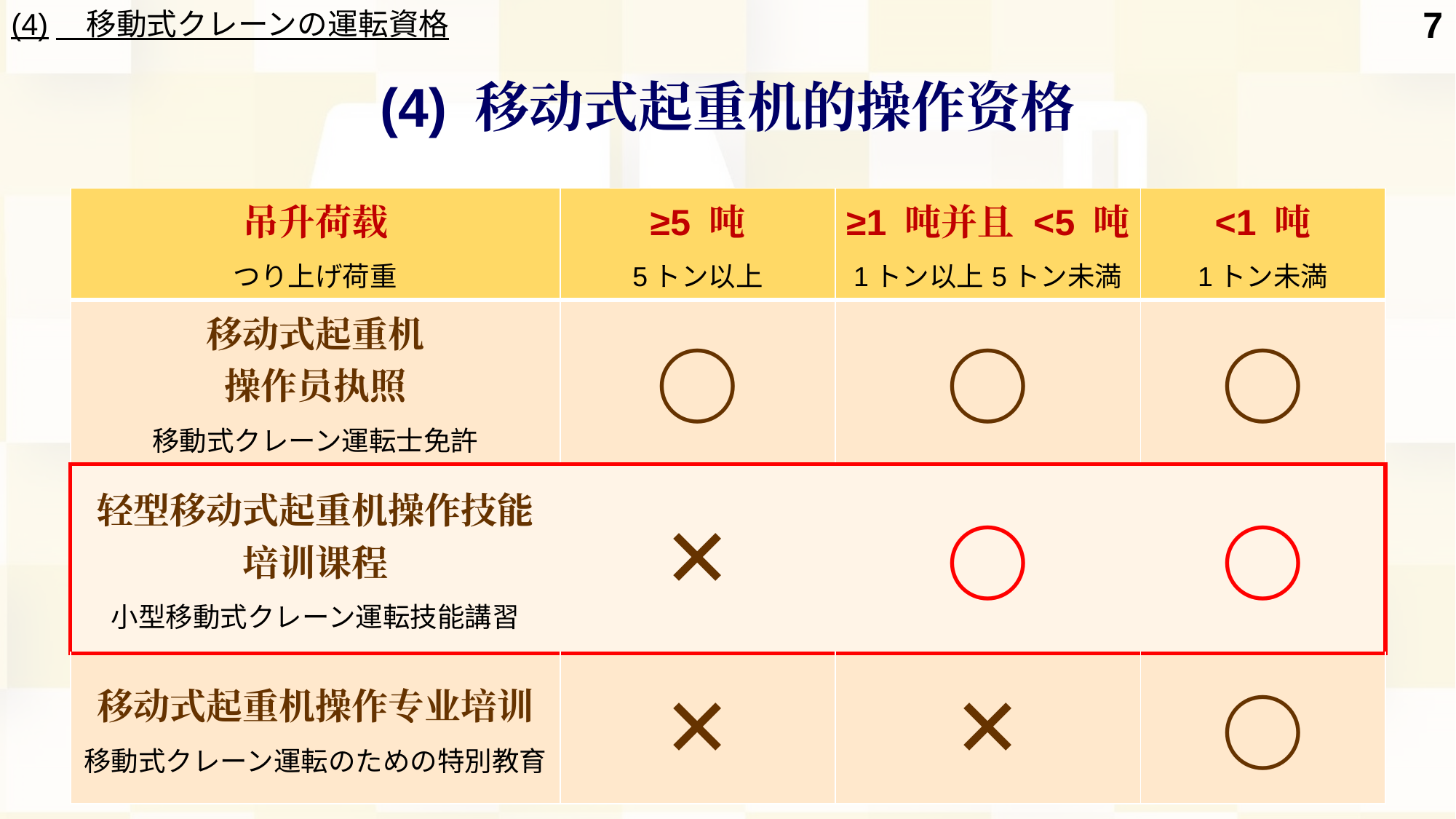

7
(4)　移動式クレーンの運転資格
(4) 移动式起重机的操作资格
| 吊升荷载 つり上げ荷重 | ≥5 吨 5トン以上 | ≥1 吨并且 <5 吨 1トン以上5トン未満 | <1 吨 1トン未満 |
| --- | --- | --- | --- |
| 移动式起重机 操作员执照 移動式クレーン運転士免許 | 〇 | 〇 | 〇 |
| 轻型移动式起重机操作技能培训课程 小型移動式クレーン運転技能講習 | ✕ | 〇 | 〇 |
| 移动式起重机操作专业培训 移動式クレーン運転のための特別教育 | ✕ | ✕ | 〇 |